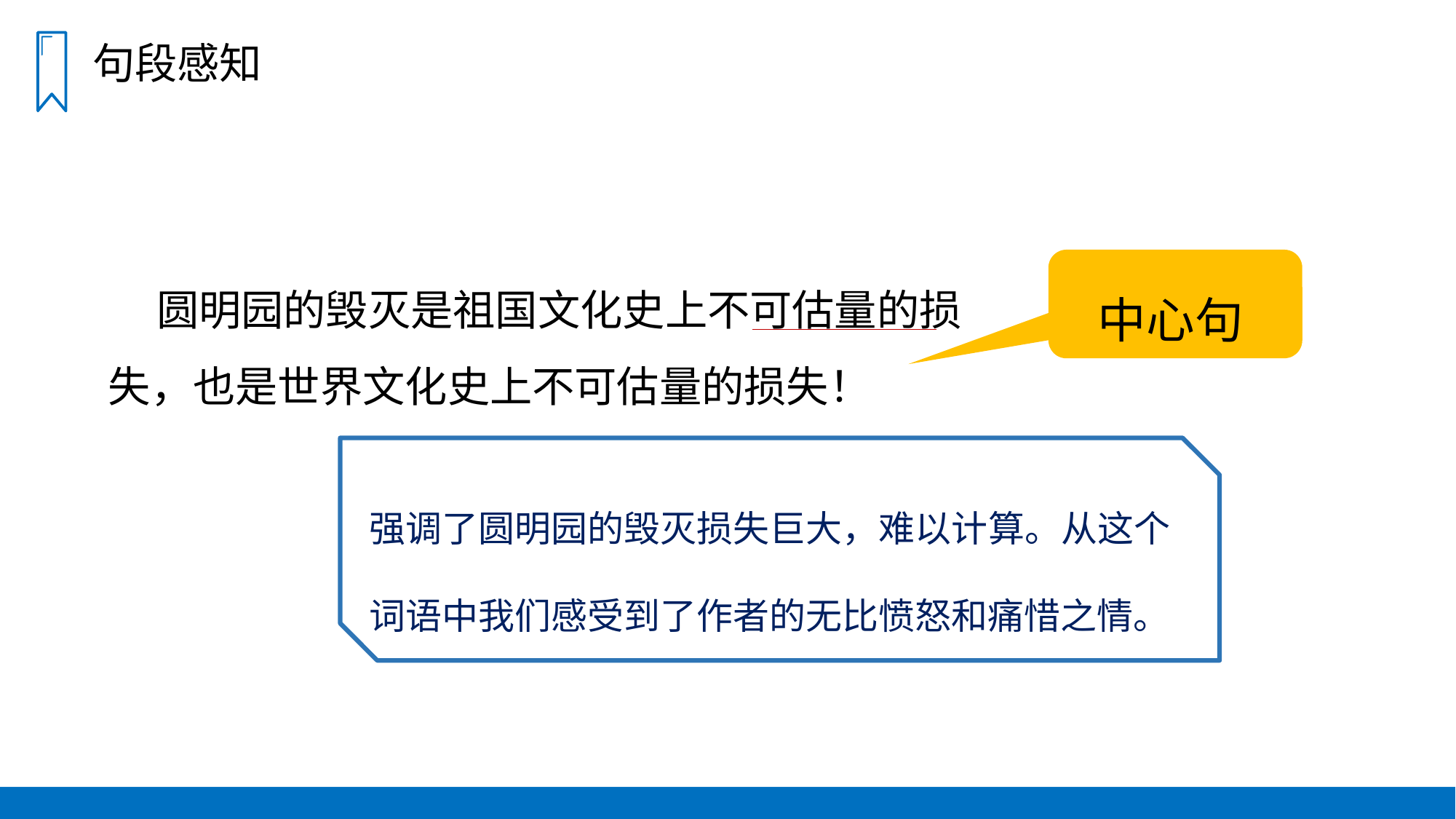

句段感知
  中心句
    圆明园的毁灭是祖国文化史上不可估量的损失，也是世界文化史上不可估量的损失！
强调了圆明园的毁灭损失巨大，难以计算。从这个词语中我们感受到了作者的无比愤怒和痛惜之情。